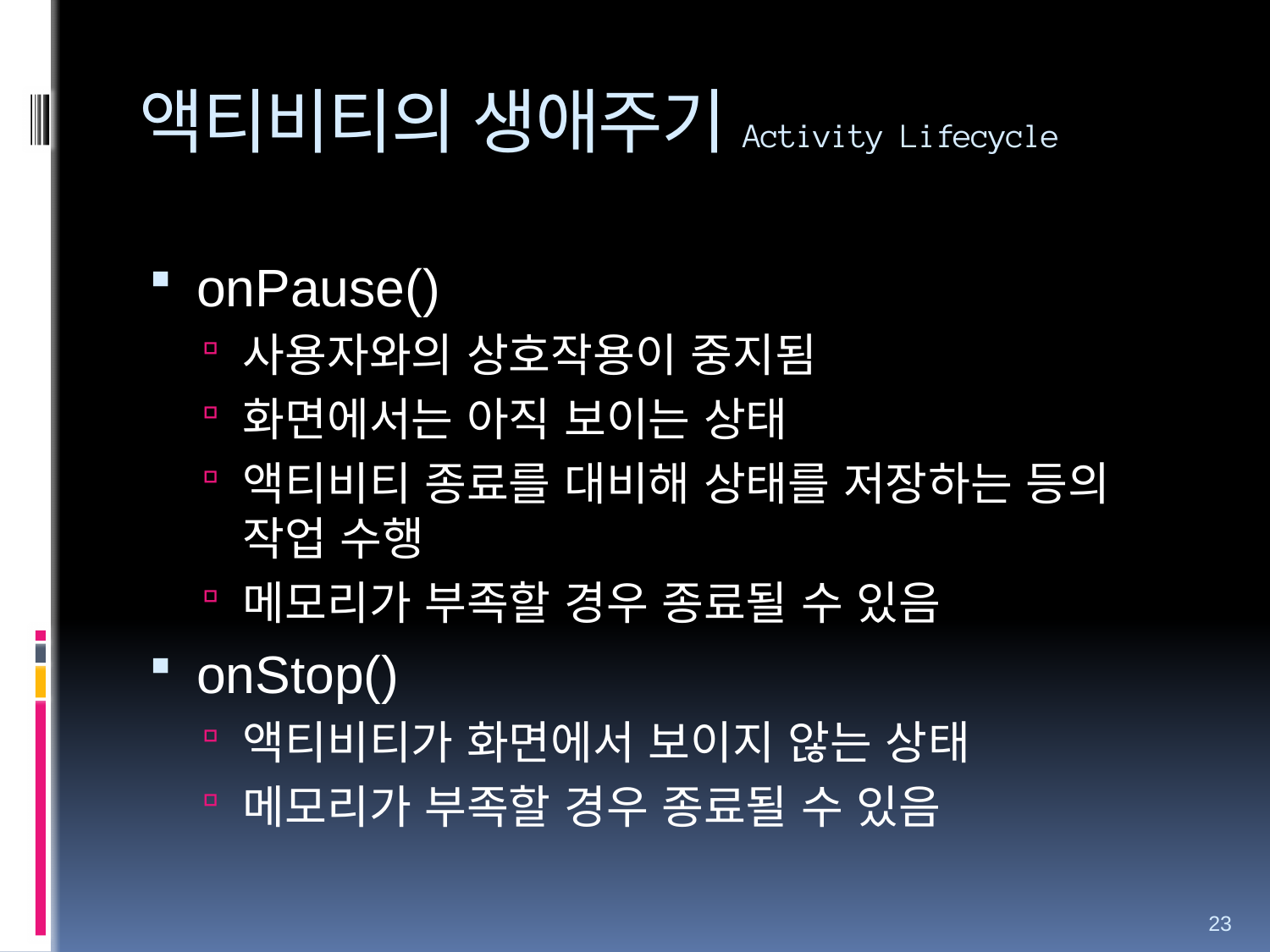

# 액티비티의 생애주기Activity Lifecycle
onPause()
사용자와의 상호작용이 중지됨
화면에서는 아직 보이는 상태
액티비티 종료를 대비해 상태를 저장하는 등의 작업 수행
메모리가 부족할 경우 종료될 수 있음
onStop()
액티비티가 화면에서 보이지 않는 상태
메모리가 부족할 경우 종료될 수 있음

23